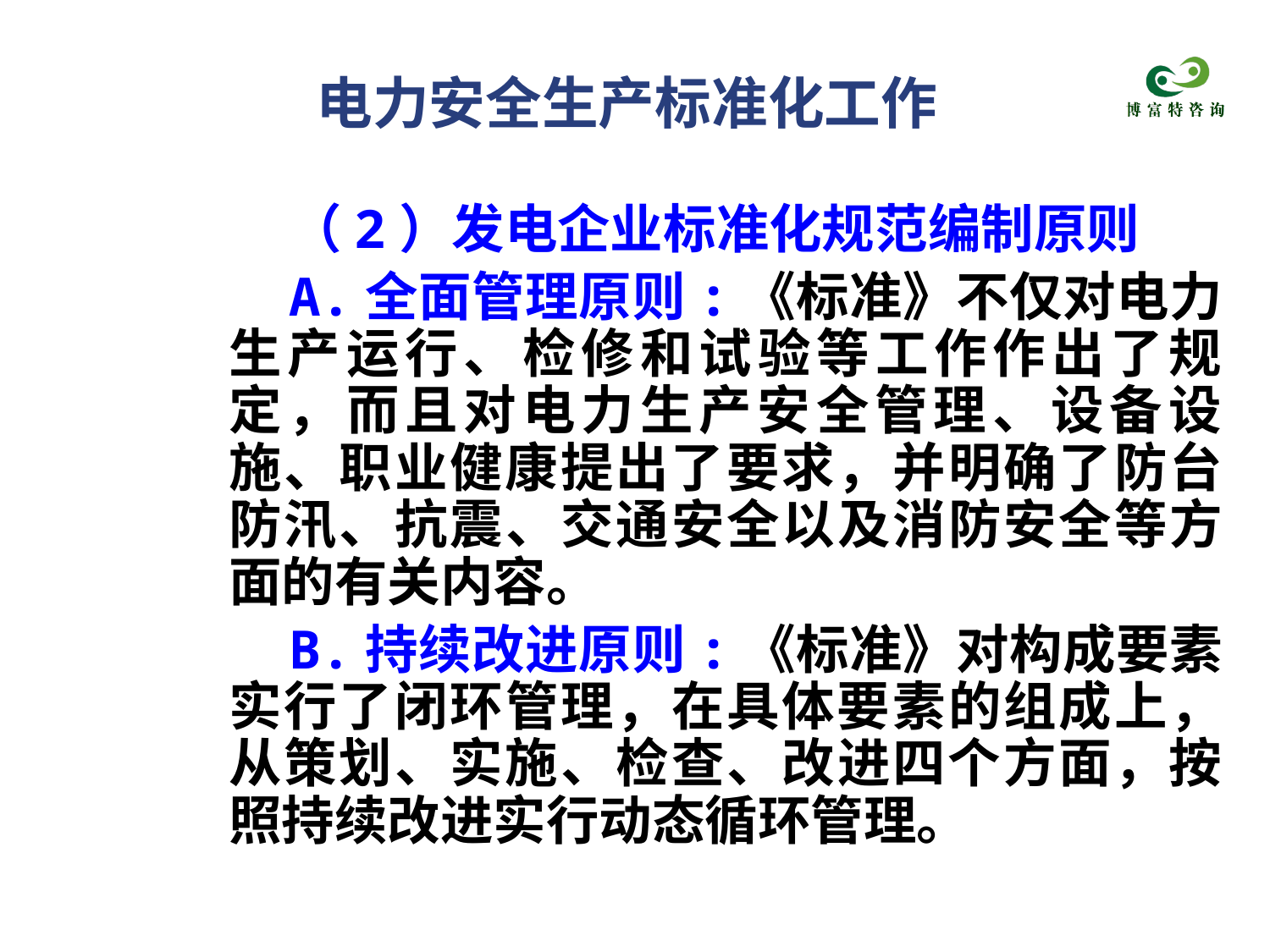

电力安全生产标准化工作
（2）发电企业标准化规范编制原则
A.全面管理原则:《标准》不仅对电力生产运行、检修和试验等工作作出了规定，而且对电力生产安全管理、设备设施、职业健康提出了要求，并明确了防台防汛、抗震、交通安全以及消防安全等方面的有关内容。
B.持续改进原则:《标准》对构成要素实行了闭环管理，在具体要素的组成上，从策划、实施、检查、改进四个方面，按照持续改进实行动态循环管理。